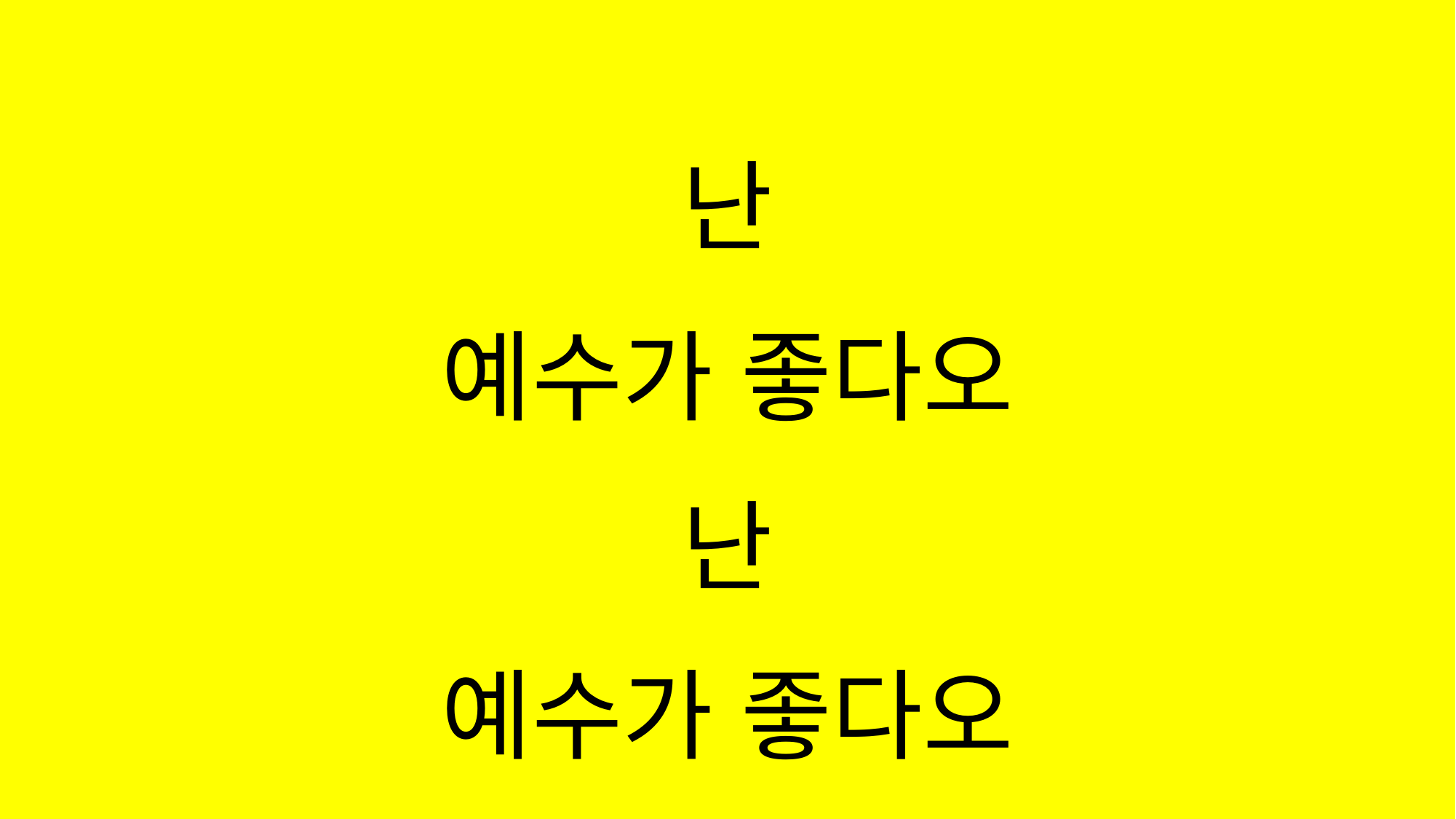

#
난

예수가 좋다오

난

예수가 좋다오